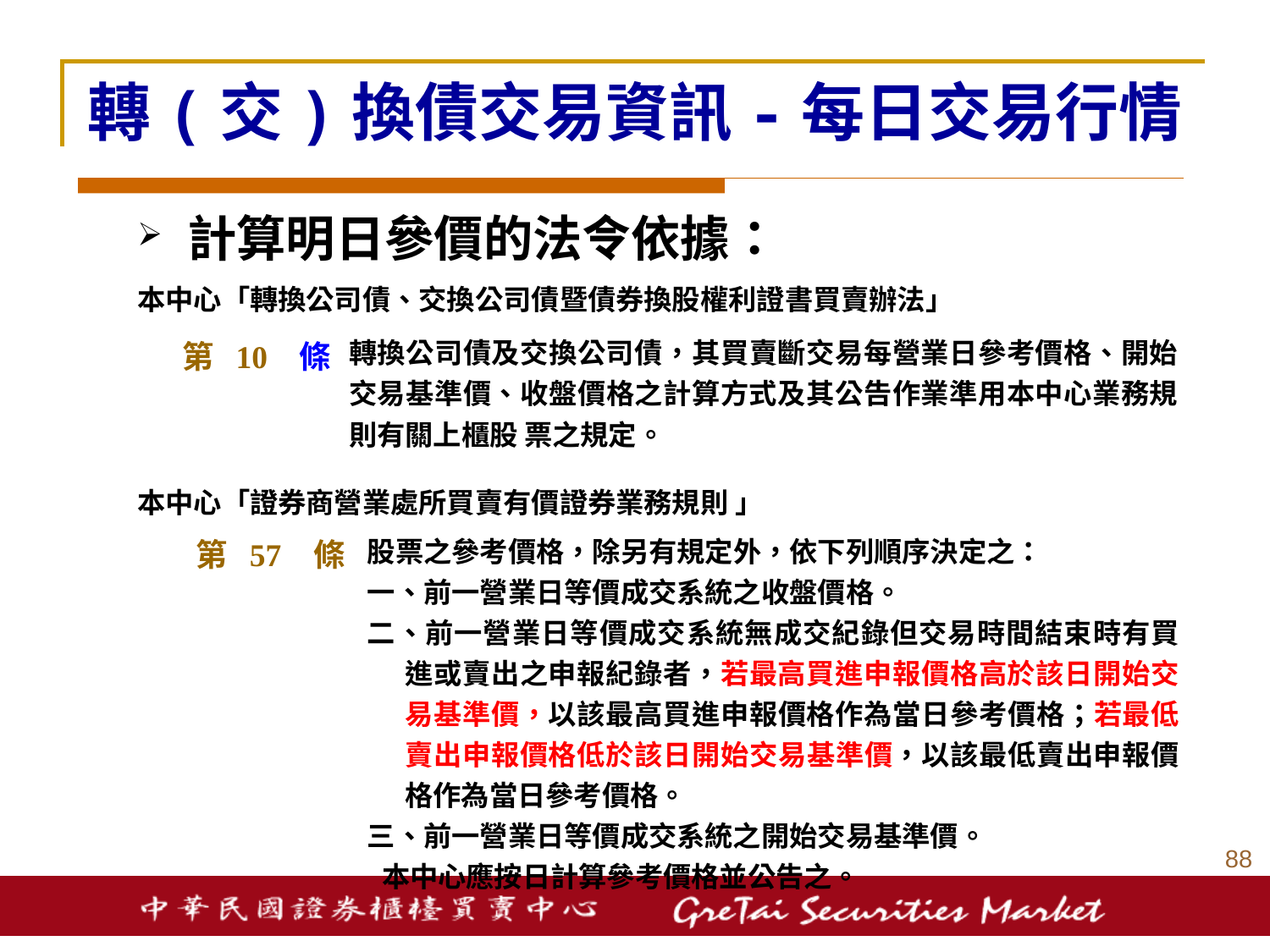

轉(交)換債交易資訊-每日交易行情

計算明日參價的法令依據：
本中心「轉換公司債、交換公司債暨債券換股權利證書買賣辦法」
| 第   10    條 | 轉換公司債及交換公司債，其買賣斷交易每營業日參考價格、開始交易基準價、收盤價格之計算方式及其公告作業準用本中心業務規則有關上櫃股 票之規定。 |
| --- | --- |
本中心「證券商營業處所買賣有價證券業務規則 」
| 第   57    條 | 股票之參考價格，除另有規定外，依下列順序決定之： 一、前一營業日等價成交系統之收盤價格。 二、前一營業日等價成交系統無成交紀錄但交易時間結束時有買進或賣出之申報紀錄者，若最高買進申報價格高於該日開始交易基準價，以該最高買進申報價格作為當日參考價格；若最低賣出申報價格低於該日開始交易基準價，以該最低賣出申報價格作為當日參考價格。 三、前一營業日等價成交系統之開始交易基準價。 本中心應按日計算參考價格並公告之。 |
| --- | --- |
88